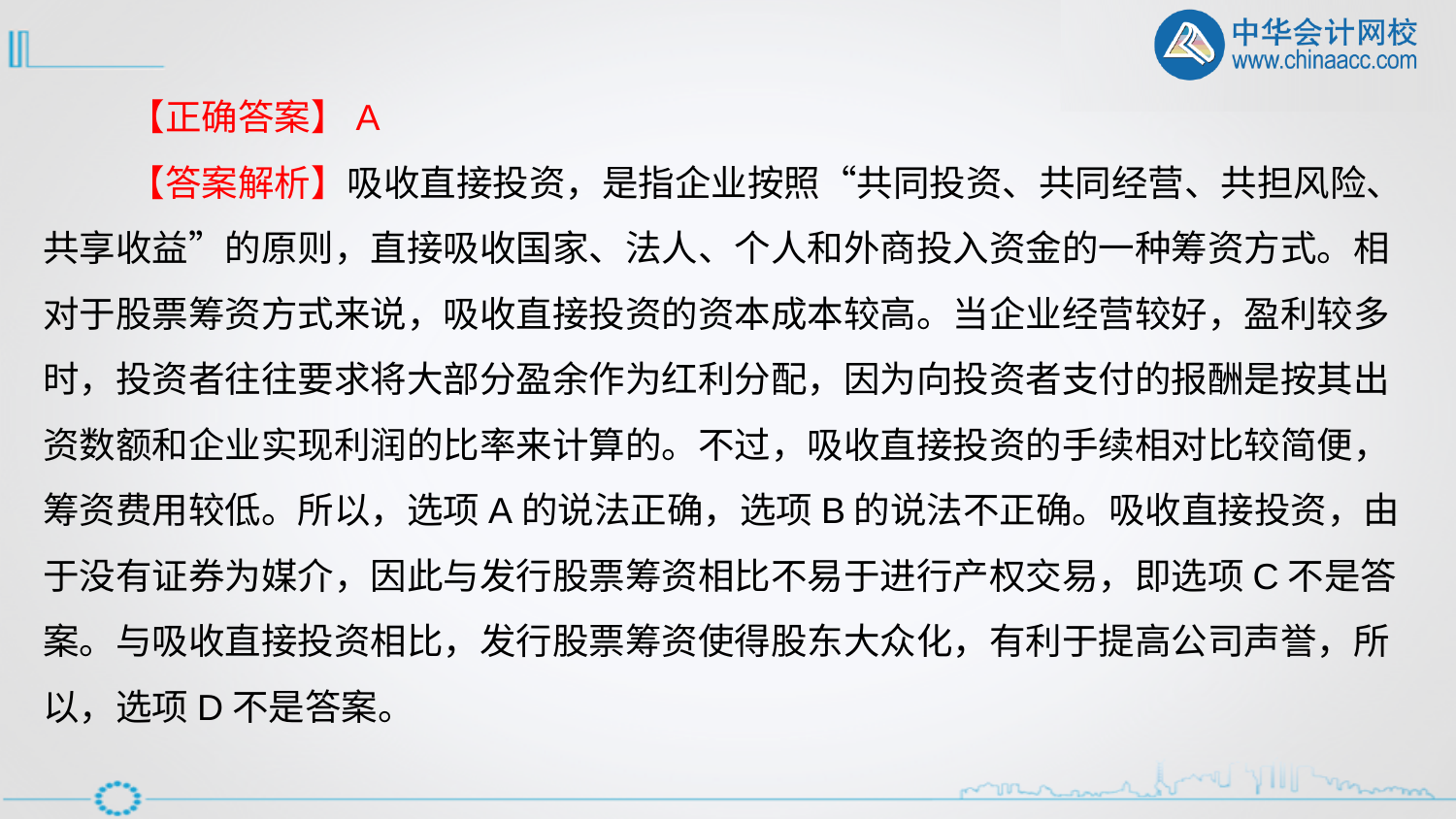

【正确答案】A
【答案解析】吸收直接投资，是指企业按照“共同投资、共同经营、共担风险、共享收益”的原则，直接吸收国家、法人、个人和外商投入资金的一种筹资方式。相对于股票筹资方式来说，吸收直接投资的资本成本较高。当企业经营较好，盈利较多时，投资者往往要求将大部分盈余作为红利分配，因为向投资者支付的报酬是按其出资数额和企业实现利润的比率来计算的。不过，吸收直接投资的手续相对比较简便，筹资费用较低。所以，选项A的说法正确，选项B的说法不正确。吸收直接投资，由于没有证券为媒介，因此与发行股票筹资相比不易于进行产权交易，即选项C不是答案。与吸收直接投资相比，发行股票筹资使得股东大众化，有利于提高公司声誉，所以，选项D不是答案。